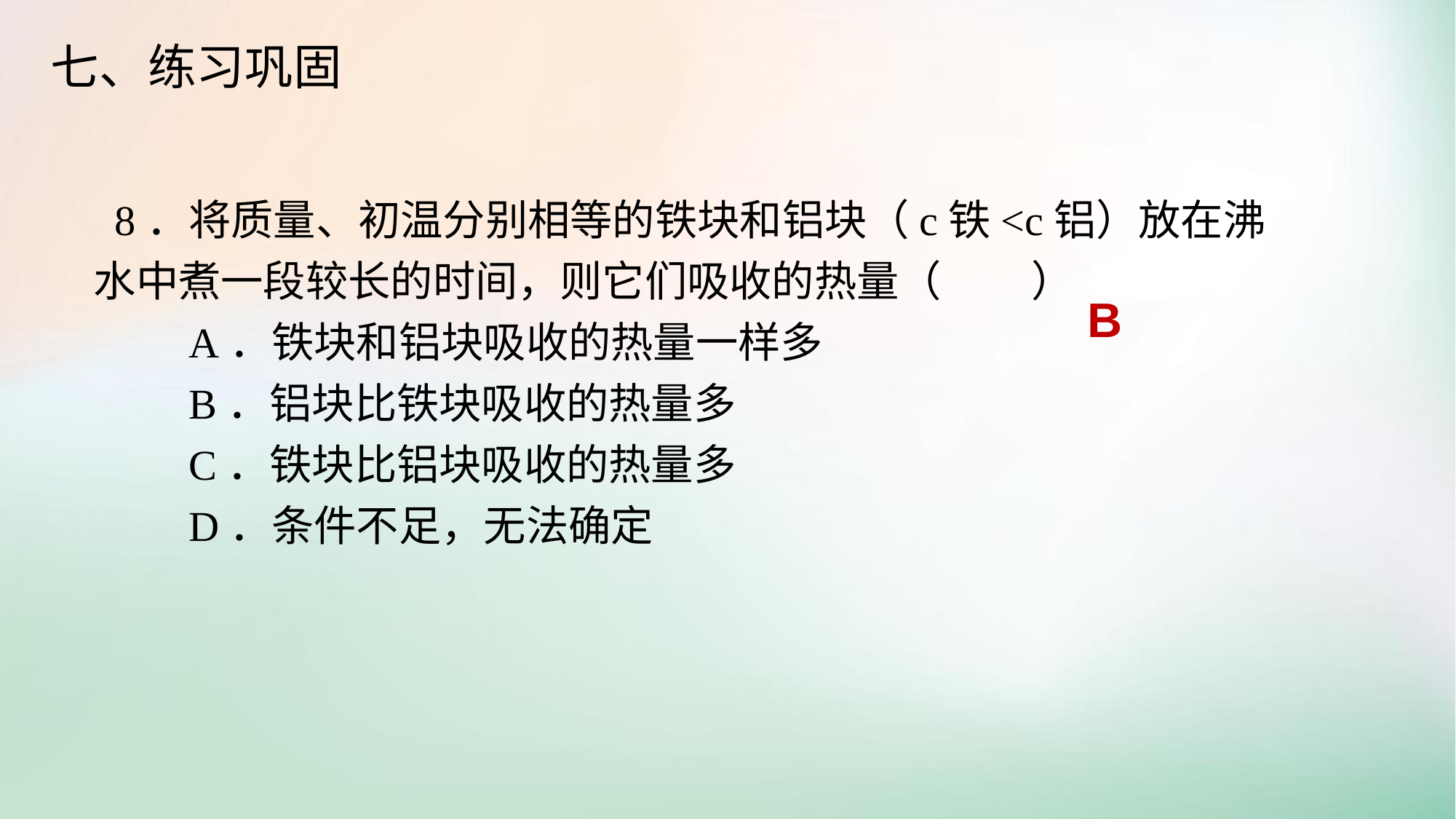

七、练习巩固
  8．将质量、初温分别相等的铁块和铝块（c铁<c铝）放在沸水中煮一段较长的时间，则它们吸收的热量（　     ）
　　A．铁块和铝块吸收的热量一样多　
　　B．铝块比铁块吸收的热量多
　　C．铁块比铝块吸收的热量多　
　　D．条件不足，无法确定
B